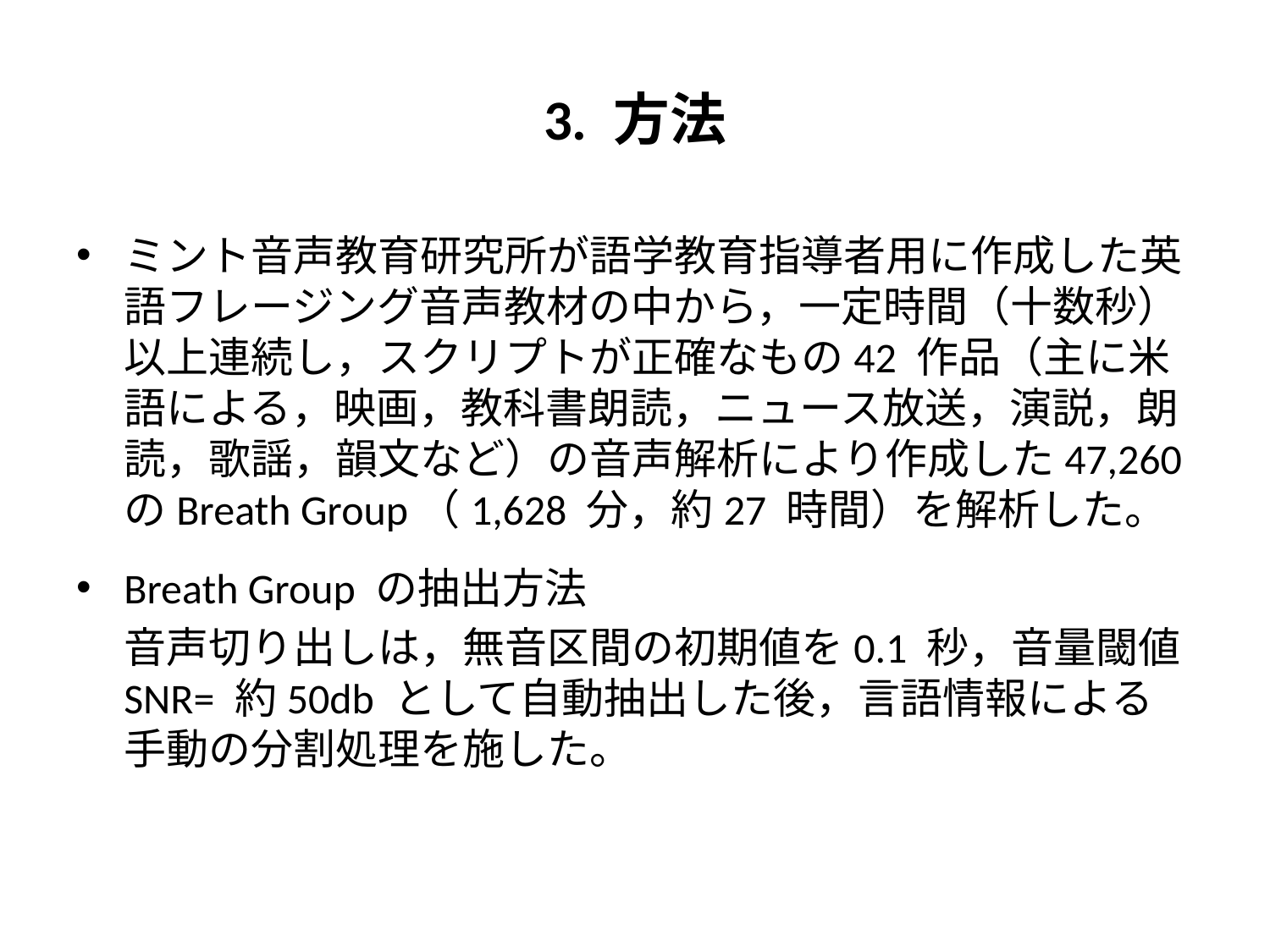

# 3. 方法
ミント音声教育研究所が語学教育指導者用に作成した英語フレージング音声教材の中から，一定時間（十数秒）以上連続し，スクリプトが正確なもの42 作品（主に米語による，映画，教科書朗読，ニュース放送，演説，朗読，歌謡，韻文など）の音声解析により作成した47,260 のBreath Group（1,628 分，約27 時間）を解析した。

Breath Group の抽出方法
	音声切り出しは，無音区間の初期値を0.1 秒，音量閾値SNR= 約50db として自動抽出した後，言語情報による手動の分割処理を施した。